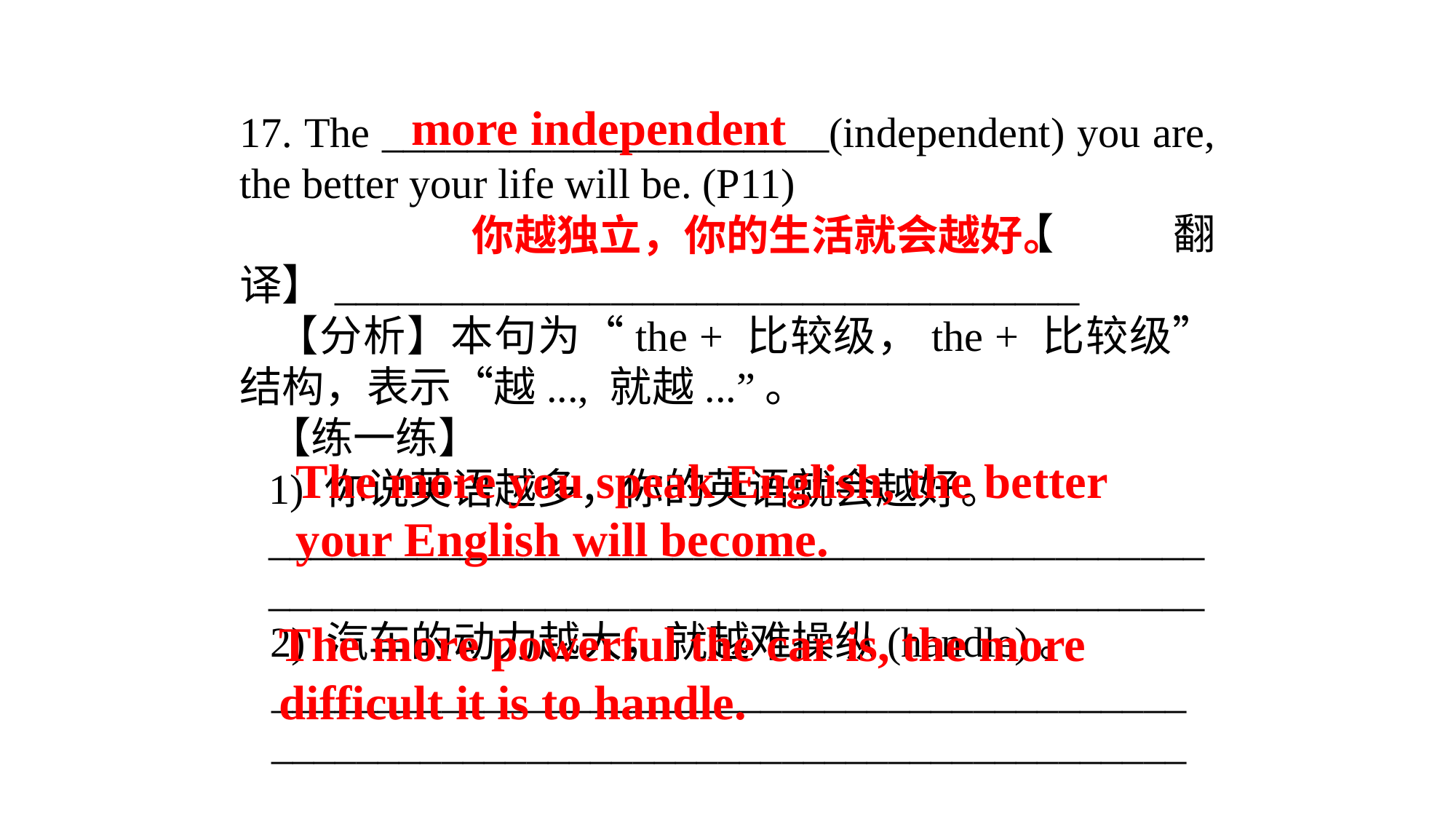

more independent
17. The _____________________(independent) you are, the better your life will be. (P11)
     【翻译】___________________________________
【分析】本句为“the + 比较级，the + 比较级”结构，表示“越..., 就越...”。
【练一练】
1) 你说英语越多，你的英语就会越好。
____________________________________________
____________________________________________
  2) 汽车的动力越大，就越难操纵(handle)。
   ___________________________________________
   ___________________________________________
你越独立，你的生活就会越好。
The more you speak English, the better
your English will become.
 The more powerful the car is, the more
 difficult it is to handle.